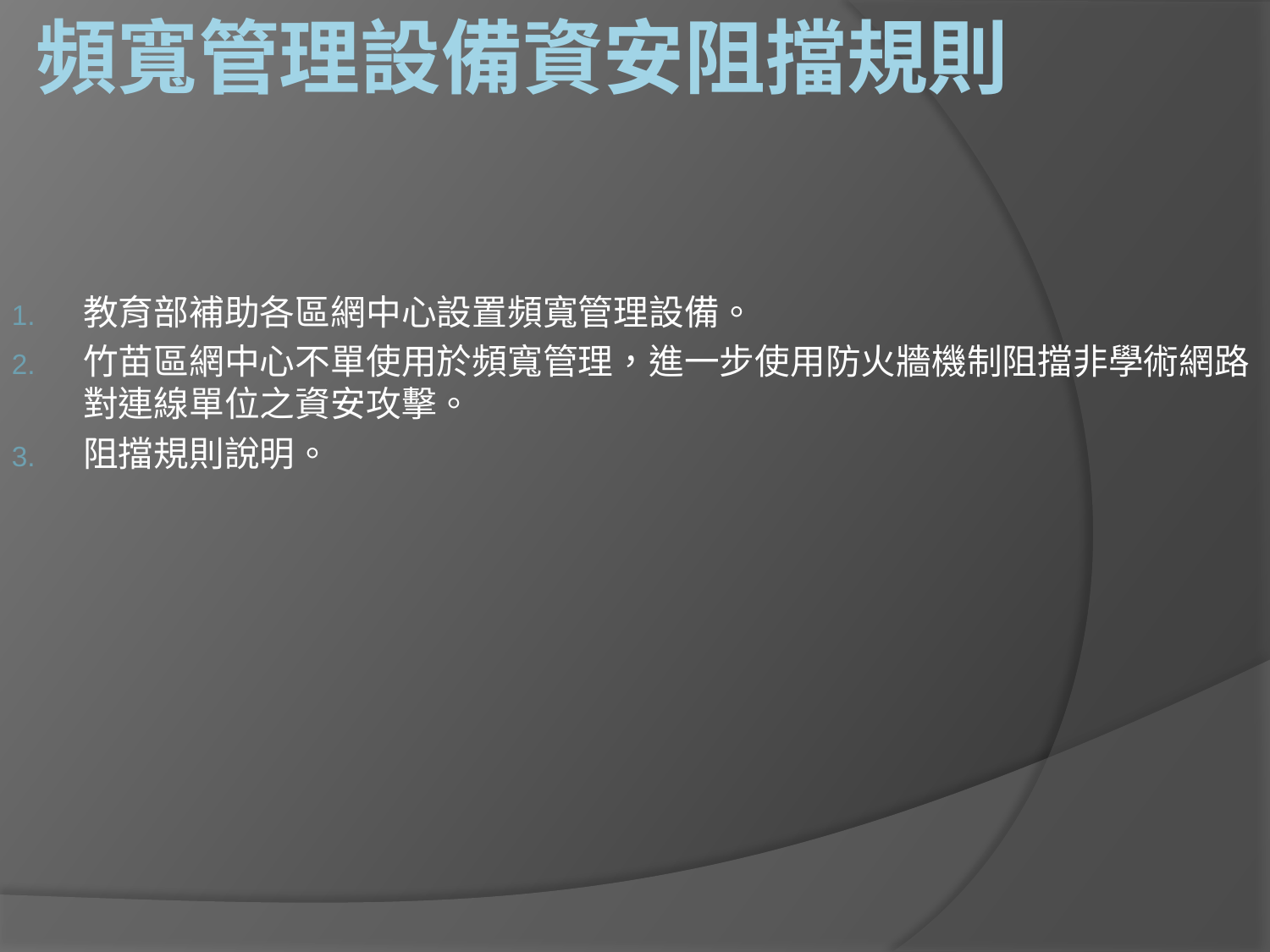

# 頻寬管理設備資安阻擋規則
教育部補助各區網中心設置頻寬管理設備。
竹苗區網中心不單使用於頻寬管理，進一步使用防火牆機制阻擋非學術網路對連線單位之資安攻擊。
阻擋規則說明。